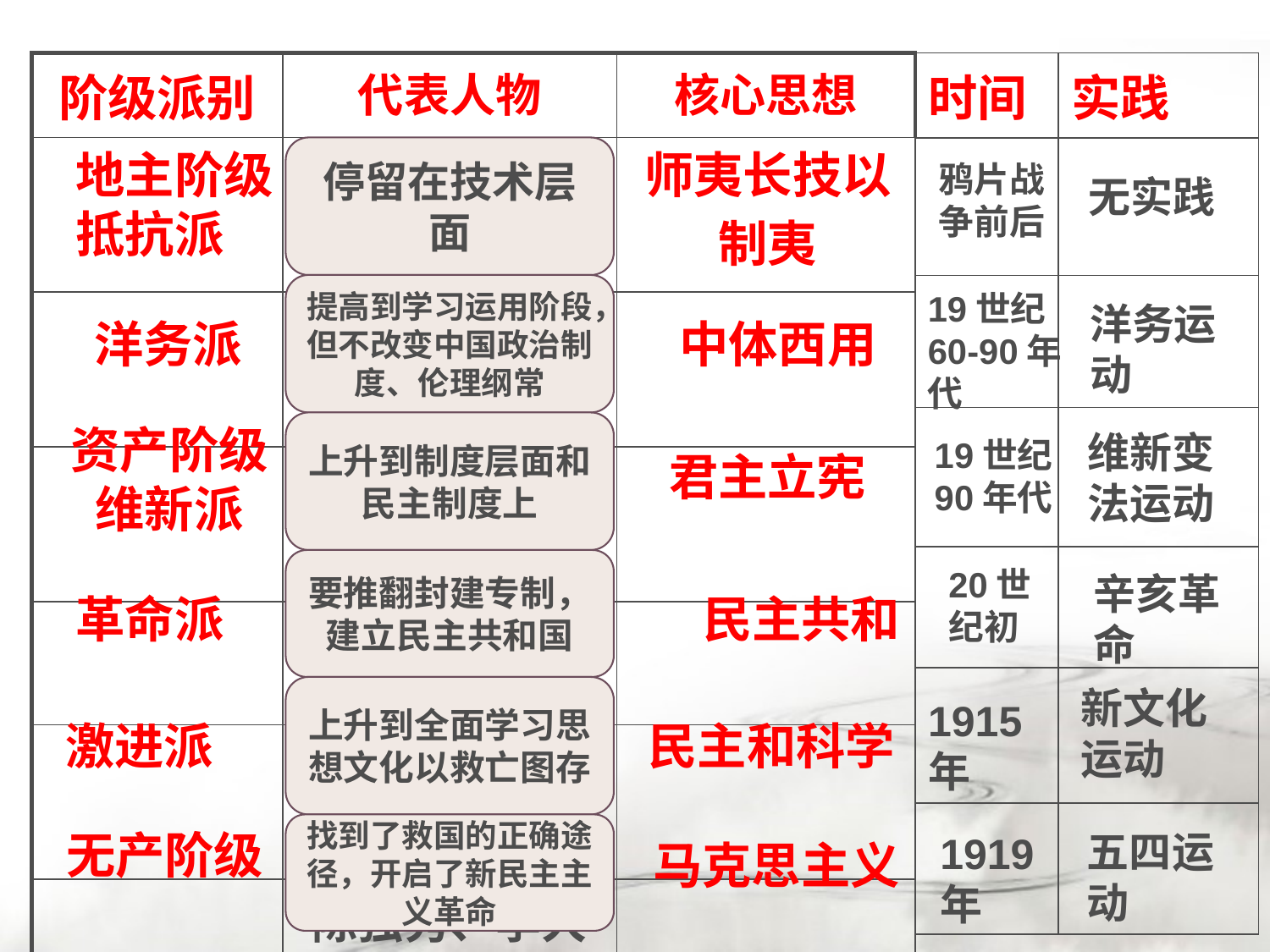

| 阶级派别 | 代表人物 | 核心思想 |
| --- | --- | --- |
|  | 林则徐 魏 源 |  |
|  | 曾国藩 李鸿章 |  |
|  | 康有为 梁启超 |  |
|  | 孙中山 |  |
|  | 陈独秀、鲁 迅 李大钊、胡 适 |  |
|  | 陈独秀、李大钊 |  |
| 时间 | 实践 |
| --- | --- |
|  |  |
|  |  |
|  |  |
|  |  |
|  |  |
|  |  |
地主阶级抵抗派
停留在技术层面
师夷长技以
制夷
鸦片战争前后
无实践
提高到学习运用阶段，但不改变中国政治制度、伦理纲常
19世纪60-90年代
洋务运动
洋务派
中体西用
资产阶级维新派
上升到制度层面和民主制度上
维新变法运动
19世纪90年代
君主立宪
要推翻封建专制，建立民主共和国
20世纪初
辛亥革命
革命派
民主共和
新文化运动
上升到全面学习思想文化以救亡图存
1915年
激进派
 民主和科学
找到了救国的正确途径，开启了新民主主义革命
无产阶级
五四运动
1919年
马克思主义